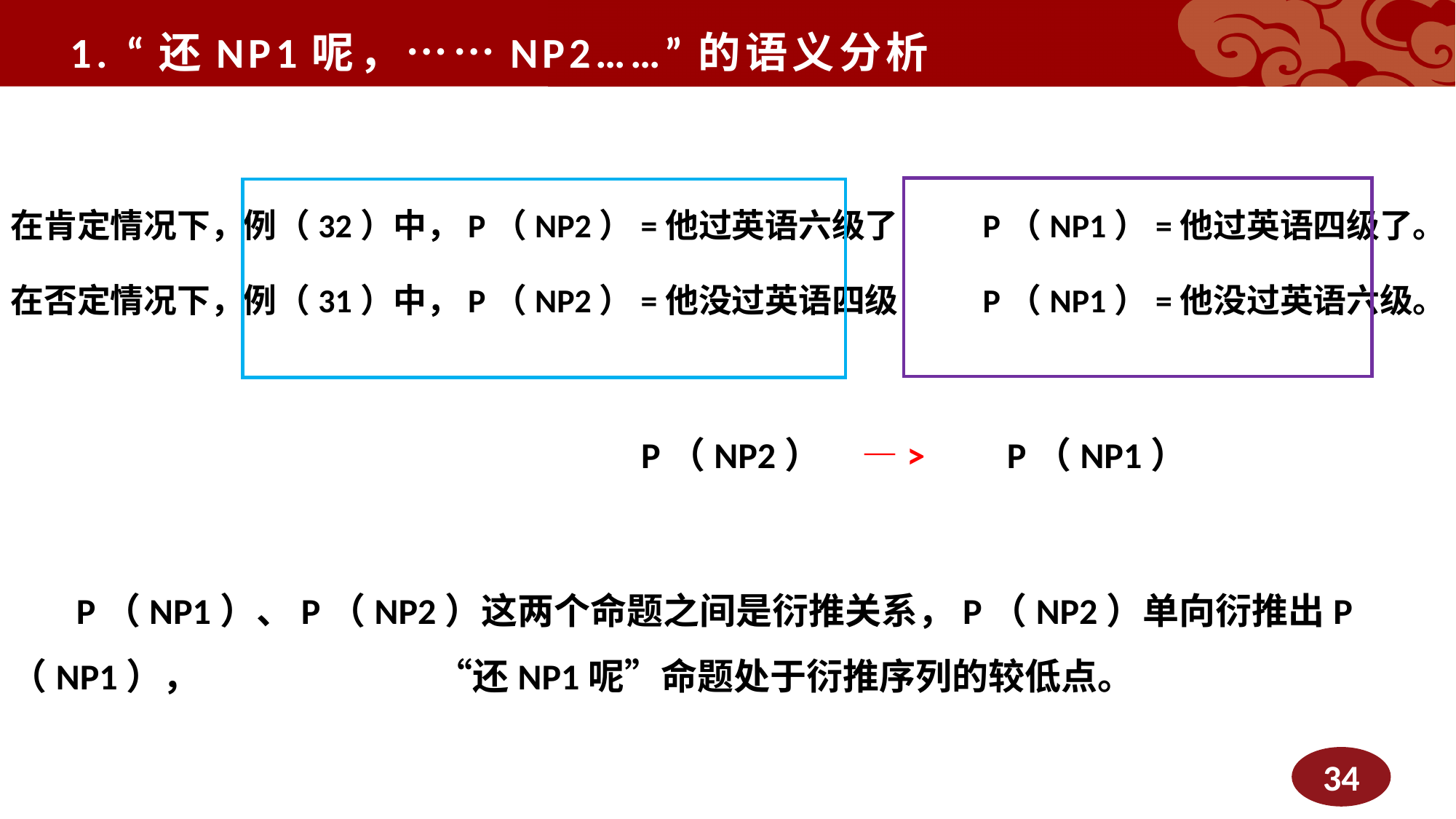

1. “还NP1呢，……NP2……”的语义分析

在肯定情况下，例（32）中，P（NP2）=他过英语六级了          P（NP1）=他过英语四级了。
在否定情况下，例（31）中，P（NP2）=他没过英语四级          P（NP1）=他没过英语六级。

                                                                             P（NP2）     —>          P（NP1）

        P（NP1）、P（NP2）这两个命题之间是衍推关系，P（NP2）单向衍推出P（NP1），                             “还NP1呢”命题处于衍推序列的较低点。